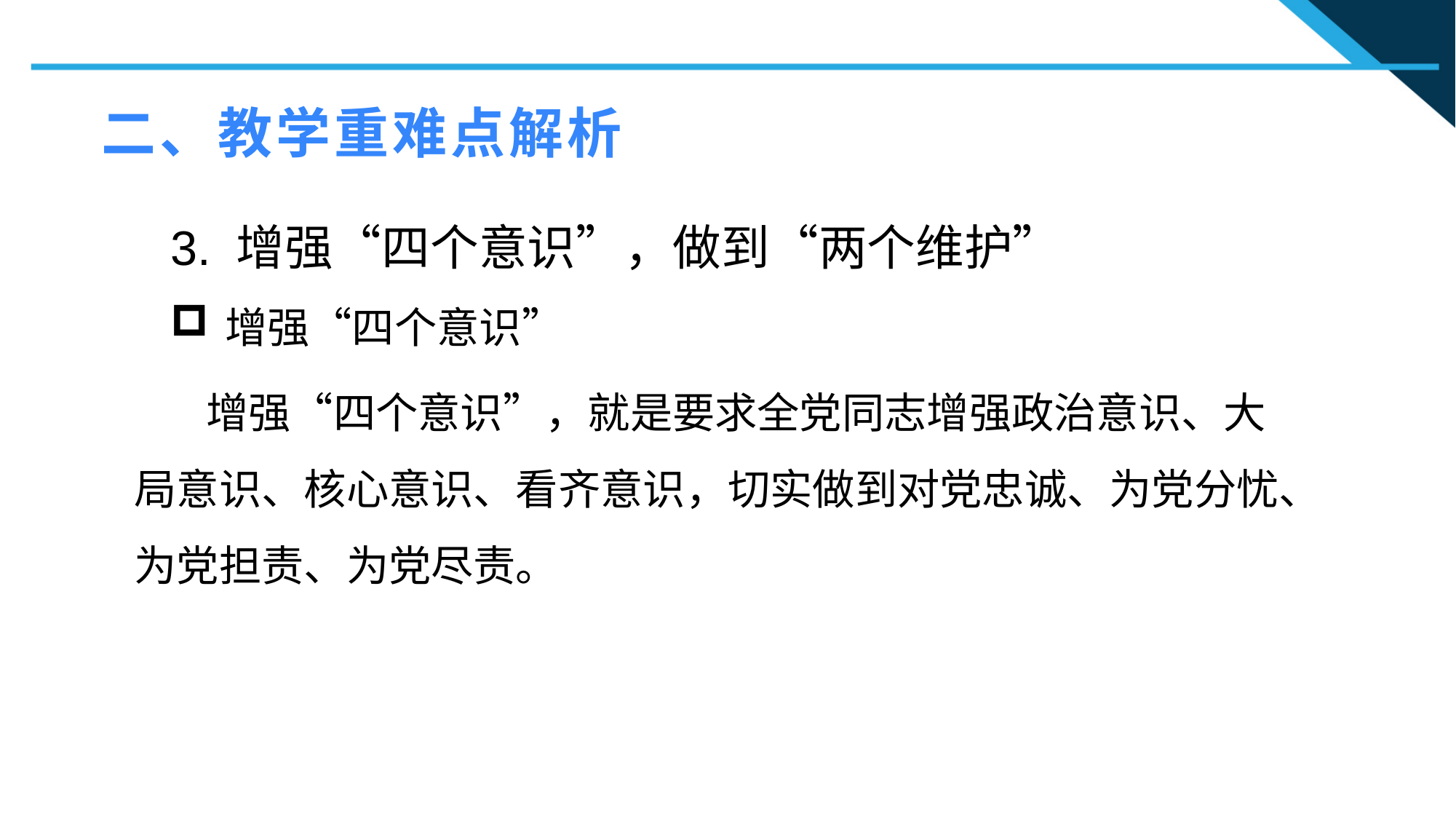

二、教学重难点解析
3. 增强“四个意识”，做到“两个维护”
增强“四个意识”

1
       增强“四个意识”，就是要求全党同志增强政治意识、大局意识、核心意识、看齐意识，切实做到对党忠诚、为党分忧、为党担责、为党尽责。
2
2
n